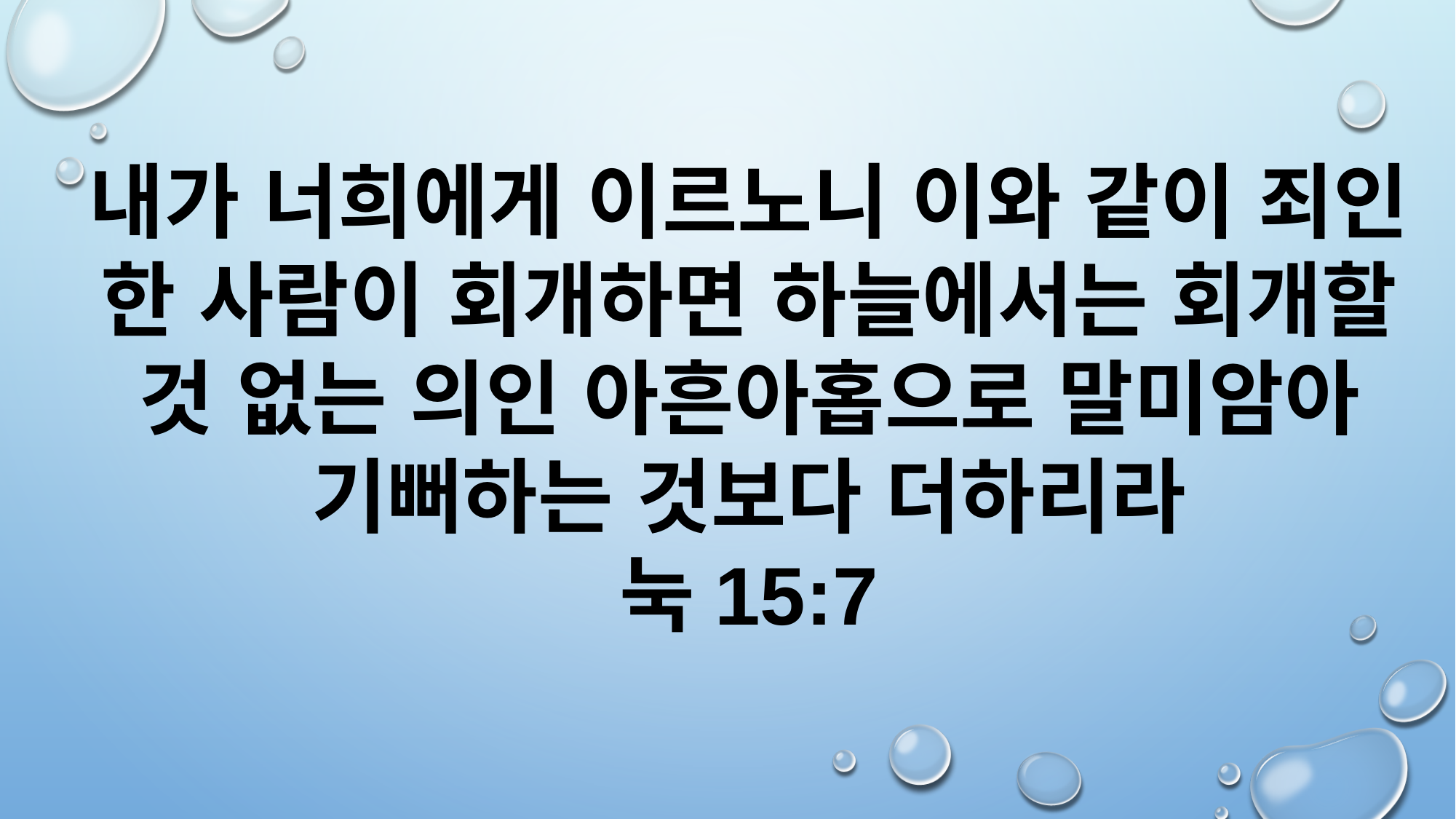

내가 너희에게 이르노니 이와 같이 죄인 한 사람이 회개하면 하늘에서는 회개할 것 없는 의인 아흔아홉으로 말미암아 기뻐하는 것보다 더하리라
눅15:7